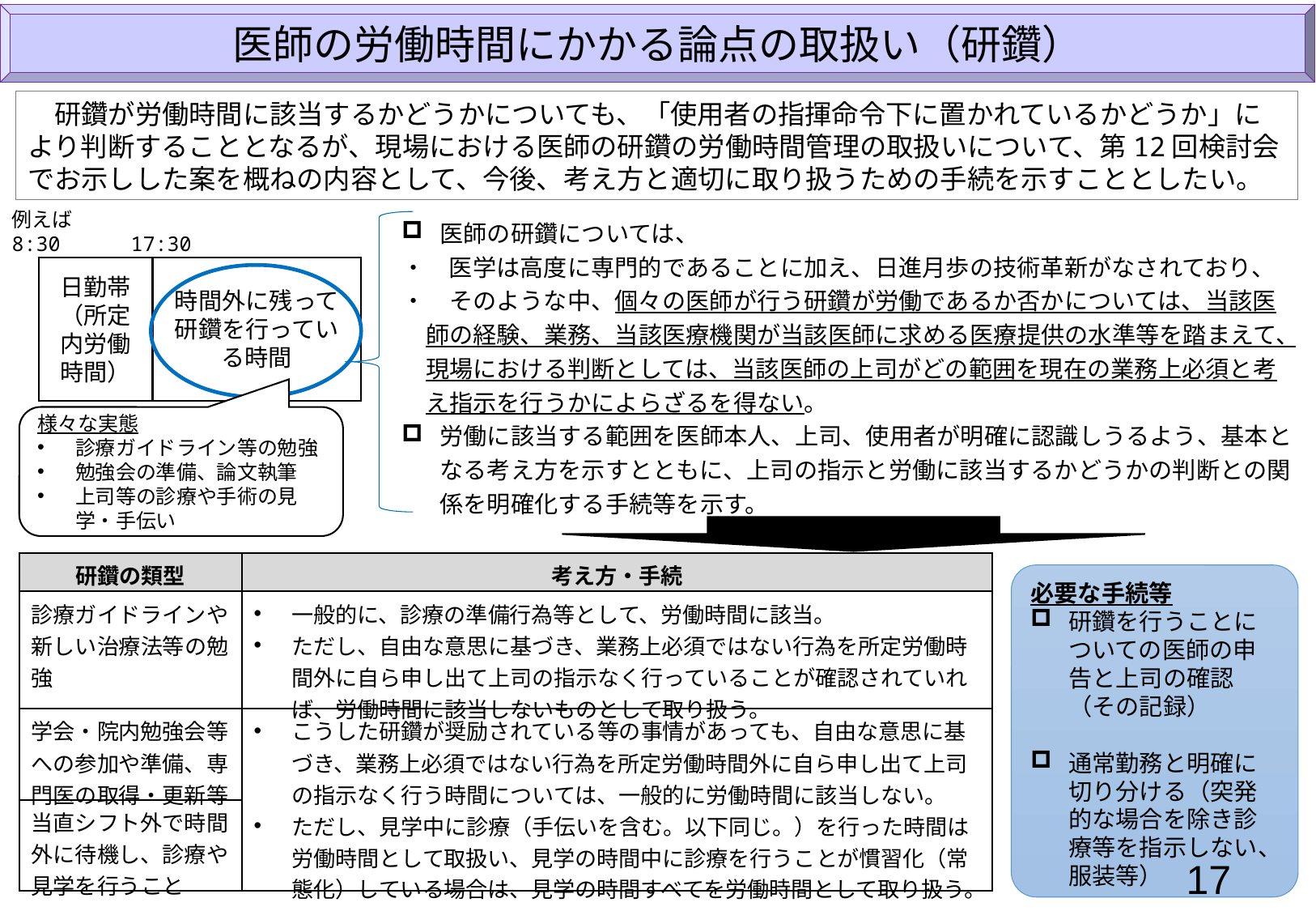

医師の労働時間にかかる論点の取扱い（研鑽）
　研鑽が労働時間に該当するかどうかについても、「使用者の指揮命令下に置かれているかどうか」により判断することとなるが、現場における医師の研鑽の労働時間管理の取扱いについて、第12回検討会でお示しした案を概ねの内容として、今後、考え方と適切に取り扱うための手続を示すこととしたい。
例えば
8:30　　　17:30
医師の研鑽については、
・　医学は高度に専門的であることに加え、日進月歩の技術革新がなされており、
・　そのような中、個々の医師が行う研鑽が労働であるか否かについては、当該医師の経験、業務、当該医療機関が当該医師に求める医療提供の水準等を踏まえて、現場における判断としては、当該医師の上司がどの範囲を現在の業務上必須と考え指示を行うかによらざるを得ない。
労働に該当する範囲を医師本人、上司、使用者が明確に認識しうるよう、基本となる考え方を示すとともに、上司の指示と労働に該当するかどうかの判断との関係を明確化する手続等を示す。

日勤帯
（所定内労働時間）
時間外に残って研鑽を行っている時間

様々な実態
診療ガイドライン等の勉強
勉強会の準備、論文執筆
上司等の診療や手術の見学・手伝い

| 研鑽の類型 | 考え方・手続 |
| --- | --- |
| 診療ガイドラインや新しい治療法等の勉強 | 一般的に、診療の準備行為等として、労働時間に該当。 ただし、自由な意思に基づき、業務上必須ではない行為を所定労働時間外に自ら申し出て上司の指示なく行っていることが確認されていれば、労働時間に該当しないものとして取り扱う。 |
| 学会・院内勉強会等への参加や準備、専門医の取得・更新等 | こうした研鑽が奨励されている等の事情があっても、自由な意思に基づき、業務上必須ではない行為を所定労働時間外に自ら申し出て上司の指示なく行う時間については、一般的に労働時間に該当しない。 ただし、見学中に診療（手伝いを含む。以下同じ。）を行った時間は労働時間として取扱い、見学の時間中に診療を行うことが慣習化（常態化）している場合は、見学の時間すべてを労働時間として取り扱う。 |
| 当直シフト外で時間外に待機し、診療や見学を行うこと |  |
必要な手続等
研鑽を行うことについての医師の申告と上司の確認（その記録）

通常勤務と明確に切り分ける（突発的な場合を除き診療等を指示しない、服装等）
17